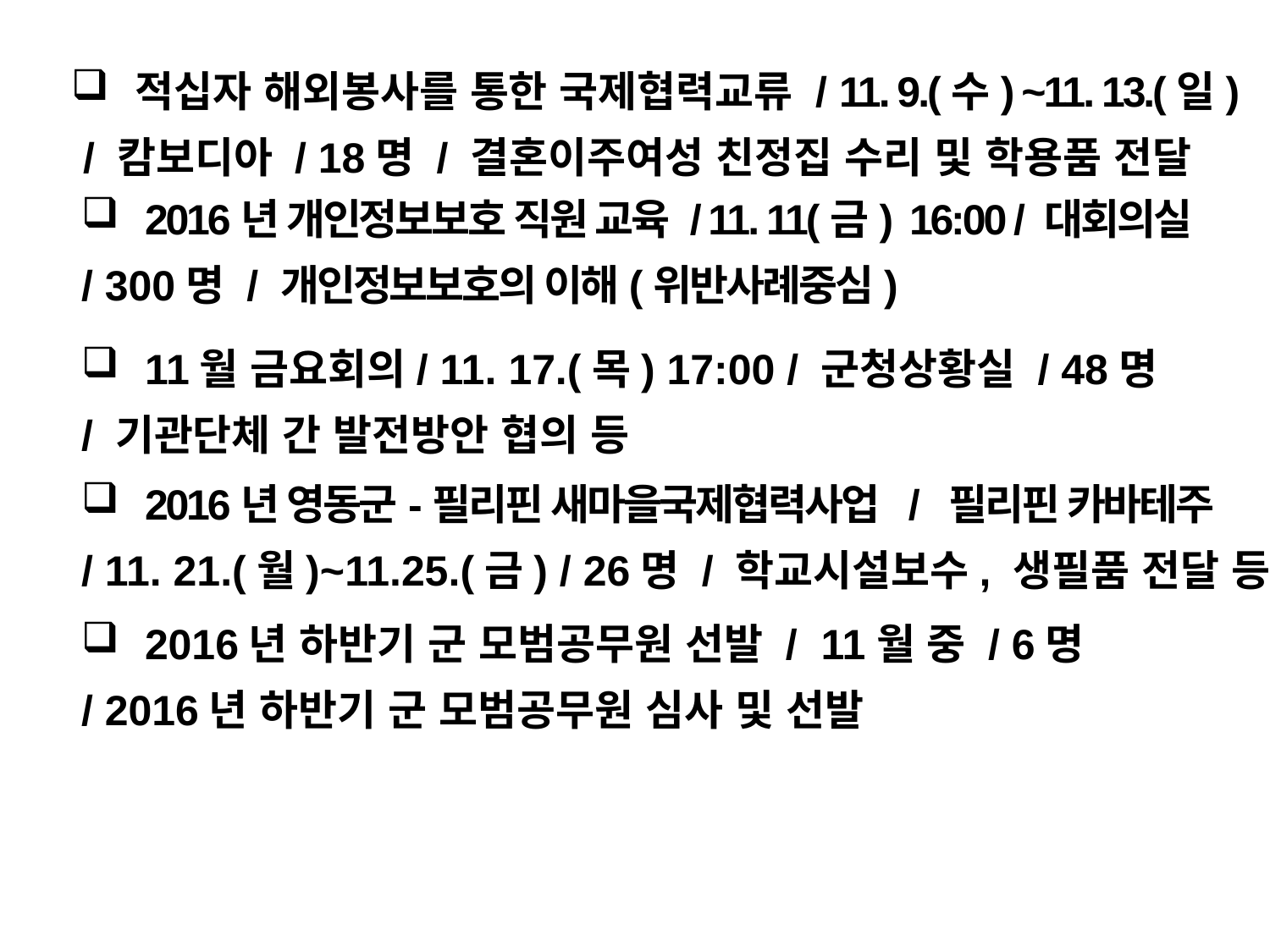

적십자 해외봉사를 통한 국제협력교류 / 11. 9.(수) ~11. 13.(일)
 / 캄보디아 / 18명 / 결혼이주여성 친정집 수리 및 학용품 전달
2016년 개인정보보호 직원 교육 / 11. 11(금)  16:00 / 대회의실
/ 300명 / 개인정보보호의 이해(위반사례중심)

11월 금요회의/ 11. 17.(목) 17:00 / 군청상황실 / 48명
/ 기관단체 간 발전방안 협의 등
2016년 영동군-필리핀 새마을국제협력사업  /  필리핀 카바테주
/ 11. 21.(월)~11.25.(금) / 26명 / 학교시설보수, 생필품 전달 등

2016년 하반기 군 모범공무원 선발 /  11월 중 / 6명
/ 2016년 하반기 군 모범공무원 심사 및 선발